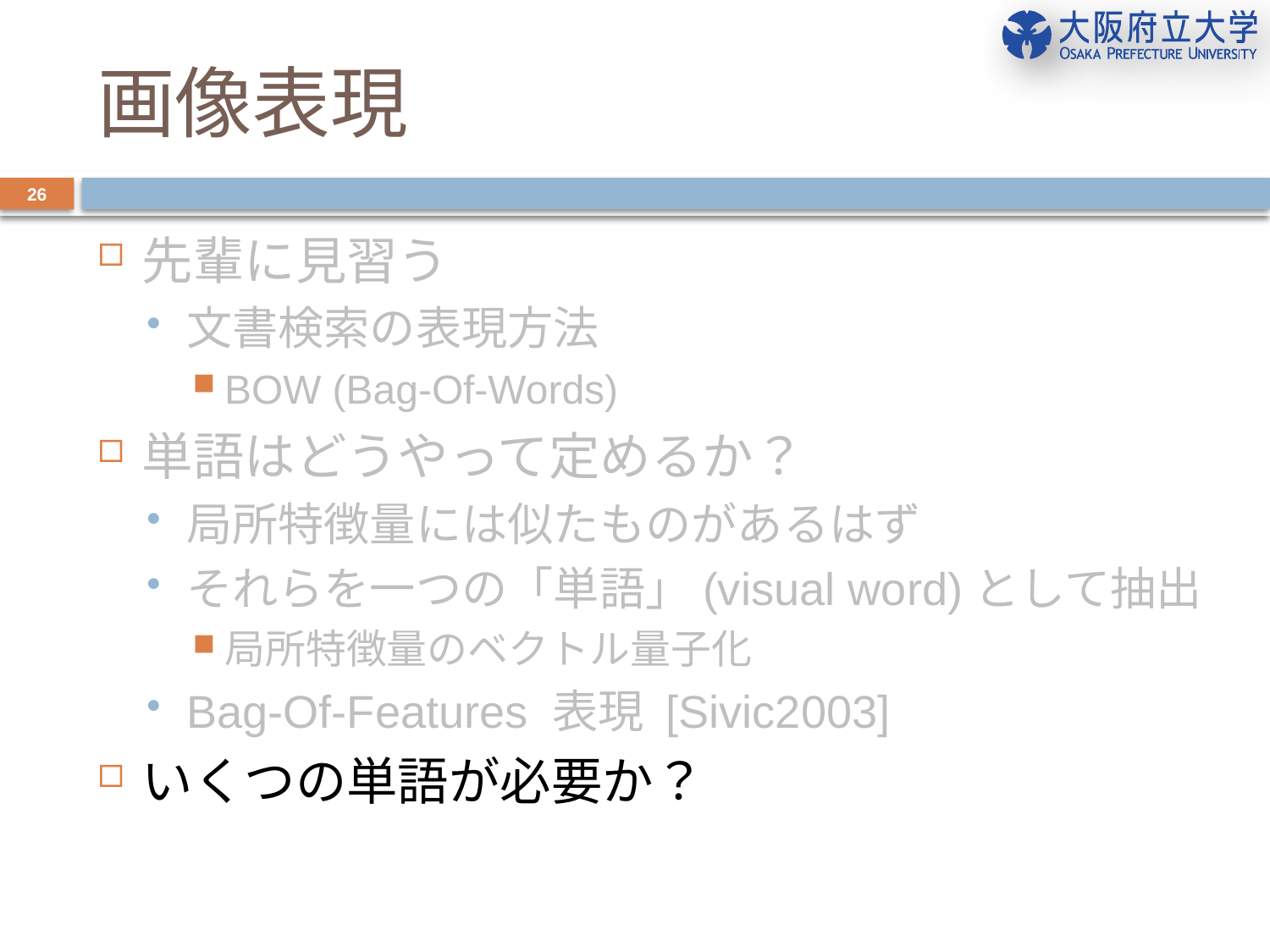

# 画像表現
26
先輩に見習う
文書検索の表現方法
BOW (Bag-Of-Words)
単語はどうやって定めるか？
局所特徴量には似たものがあるはず
それらを一つの「単語」(visual word)として抽出
局所特徴量のベクトル量子化
Bag-Of-Features 表現 [Sivic2003]
いくつの単語が必要か？